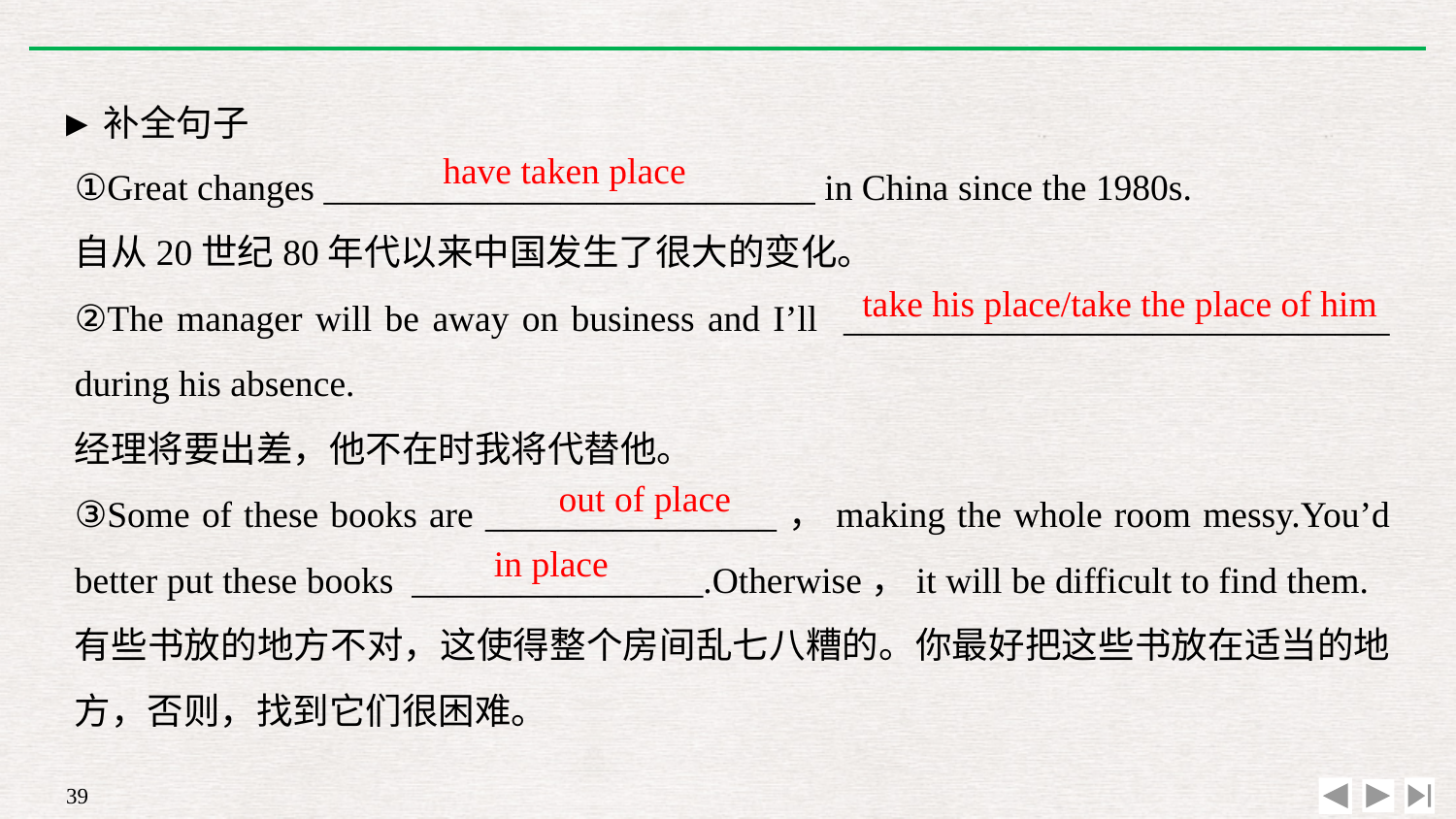

►补全句子
①Great changes ___________________________ in China since the 1980s.
自从20世纪80年代以来中国发生了很大的变化。
②The manager will be away on business and I’ll  ______________________________ during his absence.
经理将要出差，他不在时我将代替他。
③Some of these books are ________________，making the whole room messy.You’d better put these books  ________________.Otherwise，it will be difficult to find them.
有些书放的地方不对，这使得整个房间乱七八糟的。你最好把这些书放在适当的地方，否则，找到它们很困难。
have taken place
take his place/take the place of him
out of place
in place